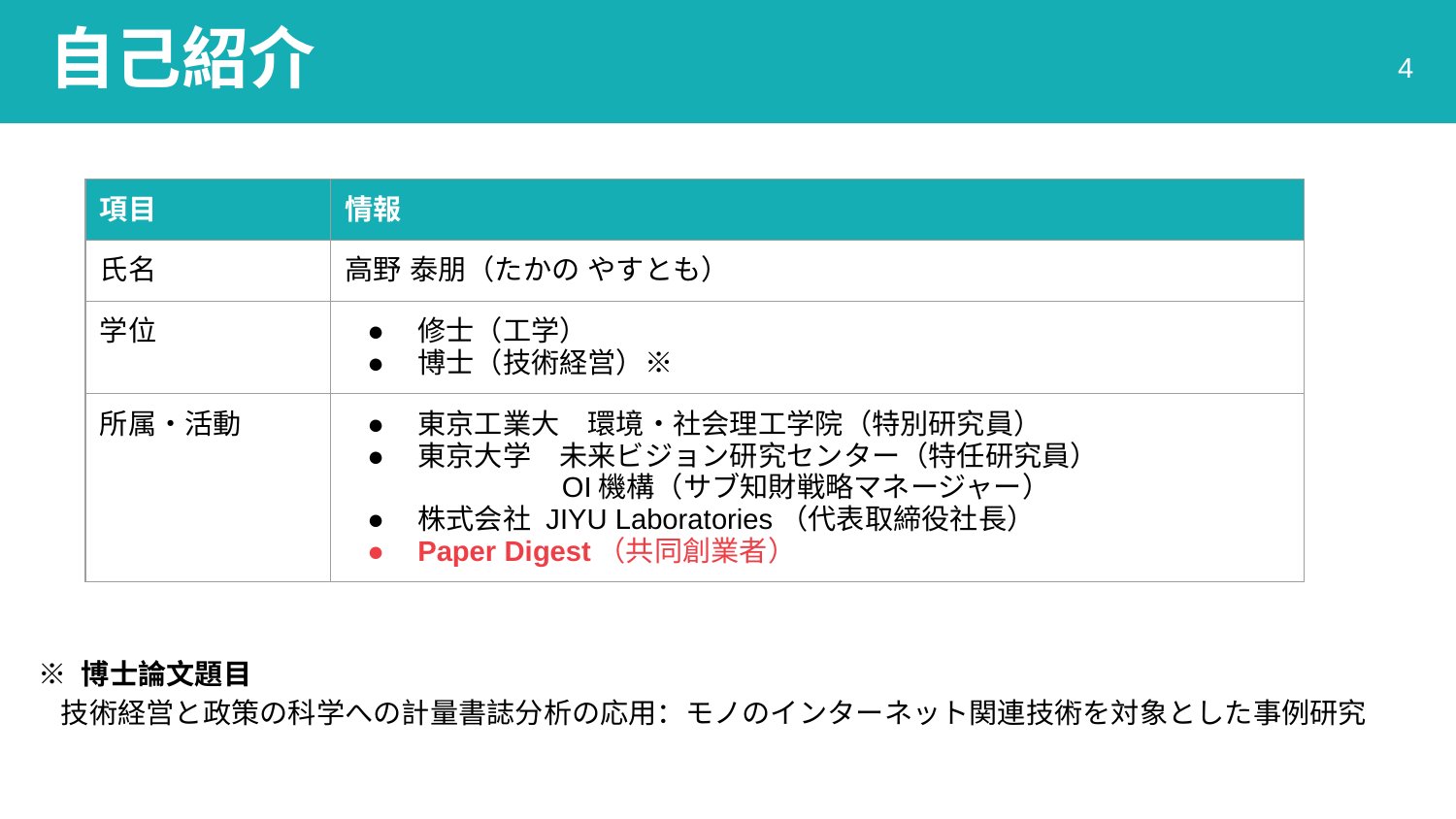

# 自己紹介
4
| 項目 | 情報 |
| --- | --- |
| 氏名 | 高野 泰朋（たかの やすとも） |
| 学位 | 修士（工学） 博士（技術経営）※ |
| 所属・活動 | 東京工業大　環境・社会理工学院（特別研究員） 東京大学　未来ビジョン研究センター（特任研究員） OI機構（サブ知財戦略マネージャー） 株式会社 JIYU Laboratories（代表取締役社長） Paper Digest（共同創業者） |
※ 博士論文題目
  技術経営と政策の科学への計量書誌分析の応用：モノのインターネット関連技術を対象とした事例研究